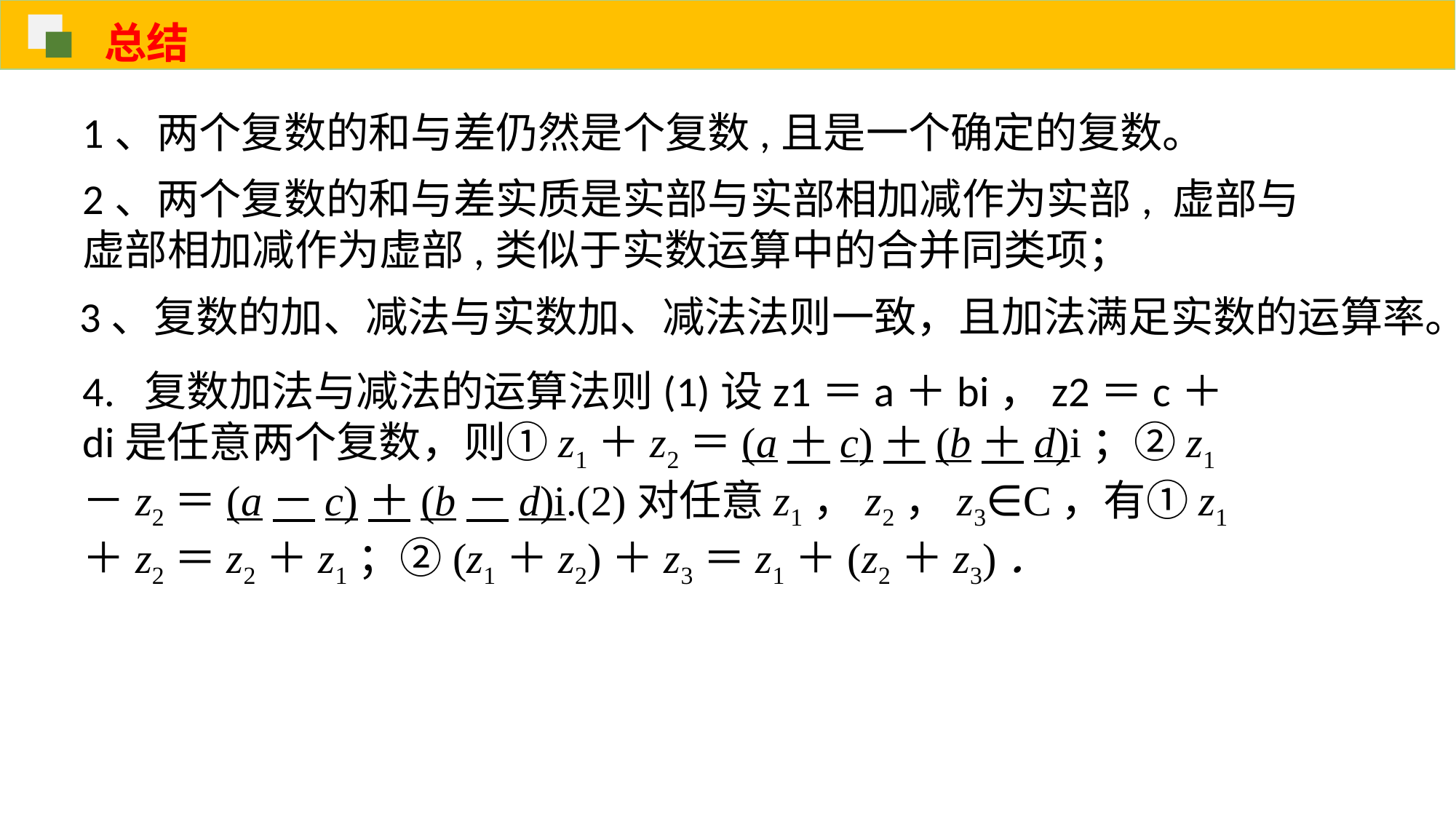

总结
1、两个复数的和与差仍然是个复数,且是一个确定的复数。

，
2、两个复数的和与差实质是实部与实部相加减作为实部, 虚部与虚部相加减作为虚部,类似于实数运算中的合并同类项；

3、复数的加、减法与实数加、减法法则一致，且加法满足实数的运算率。
4.  复数加法与减法的运算法则(1)设z1＝a＋bi，z2＝c＋di是任意两个复数，则①z1＋z2＝(a＋c)＋(b＋d)i；②z1－z2＝(a－c)＋(b－d)i.(2)对任意z1，z2，z3∈C，有①z1＋z2＝z2＋z1；②(z1＋z2)＋z3＝z1＋(z2＋z3)．